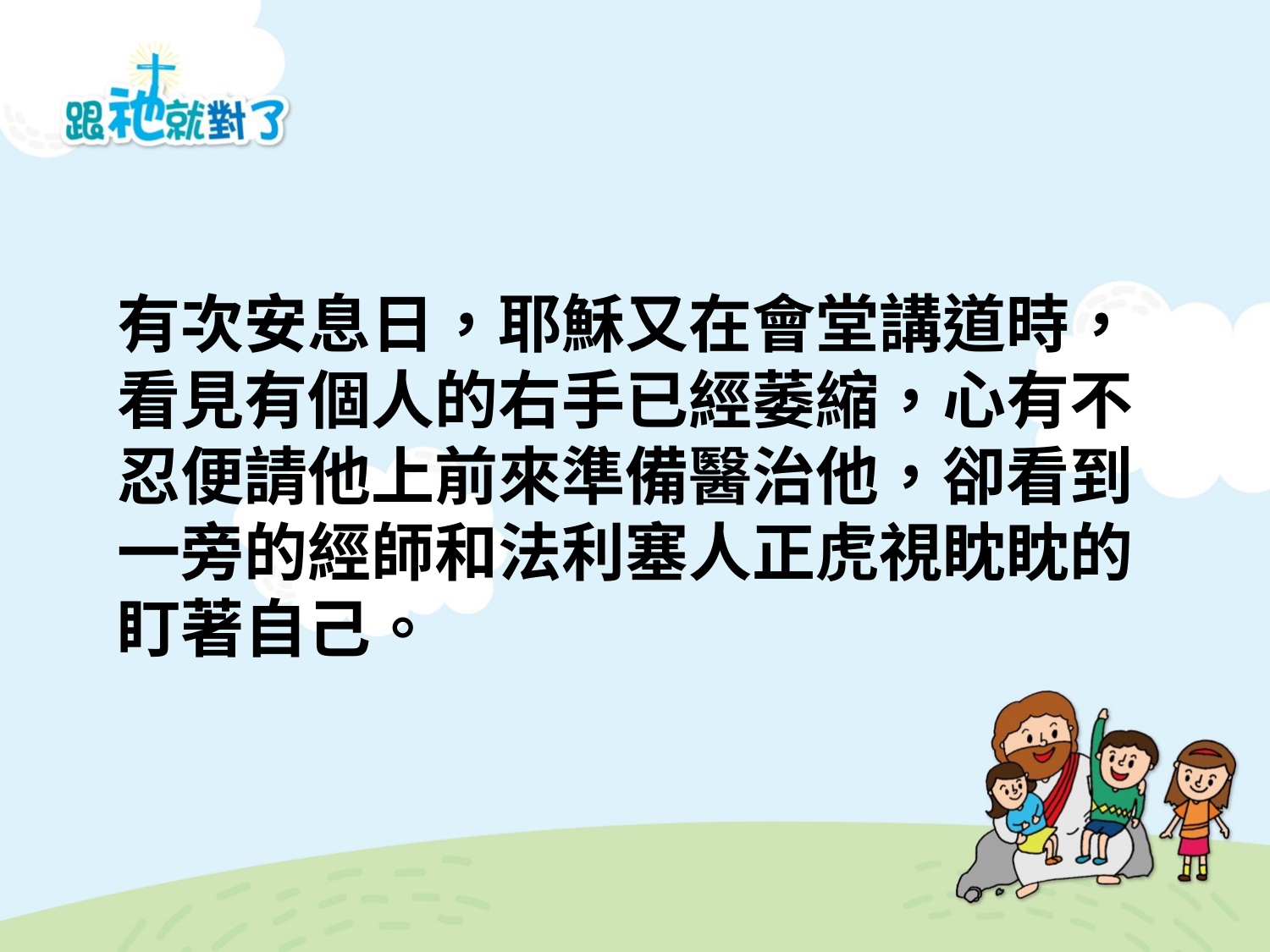

有次安息日，耶穌又在會堂講道時，看見有個人的右手已經萎縮，心有不忍便請他上前來準備醫治他，卻看到一旁的經師和法利塞人正虎視眈眈的盯著自己。